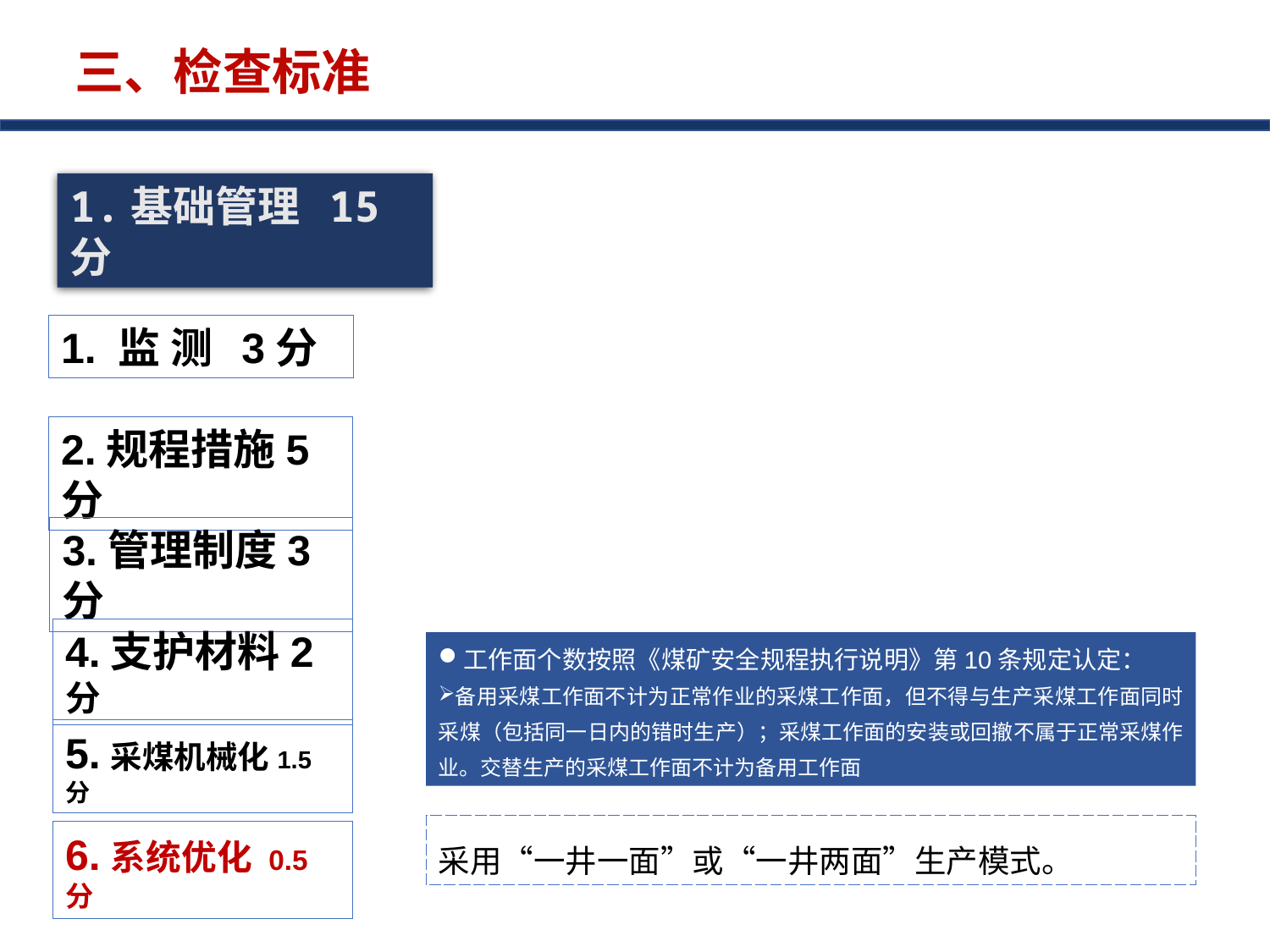

三、检查标准

1.基础管理  15分
1. 监 测  3分
2.规程措施5分
3.管理制度3分
4.支护材料2分
工作面个数按照《煤矿安全规程执行说明》第10条规定认定：
备用采煤工作面不计为正常作业的采煤工作面，但不得与生产采煤工作面同时采煤（包括同一日内的错时生产）；采煤工作面的安装或回撤不属于正常采煤作业。交替生产的采煤工作面不计为备用工作面
5.采煤机械化1.5分
采用“一井一面”或“一井两面”生产模式。
6.系统优化 0.5分